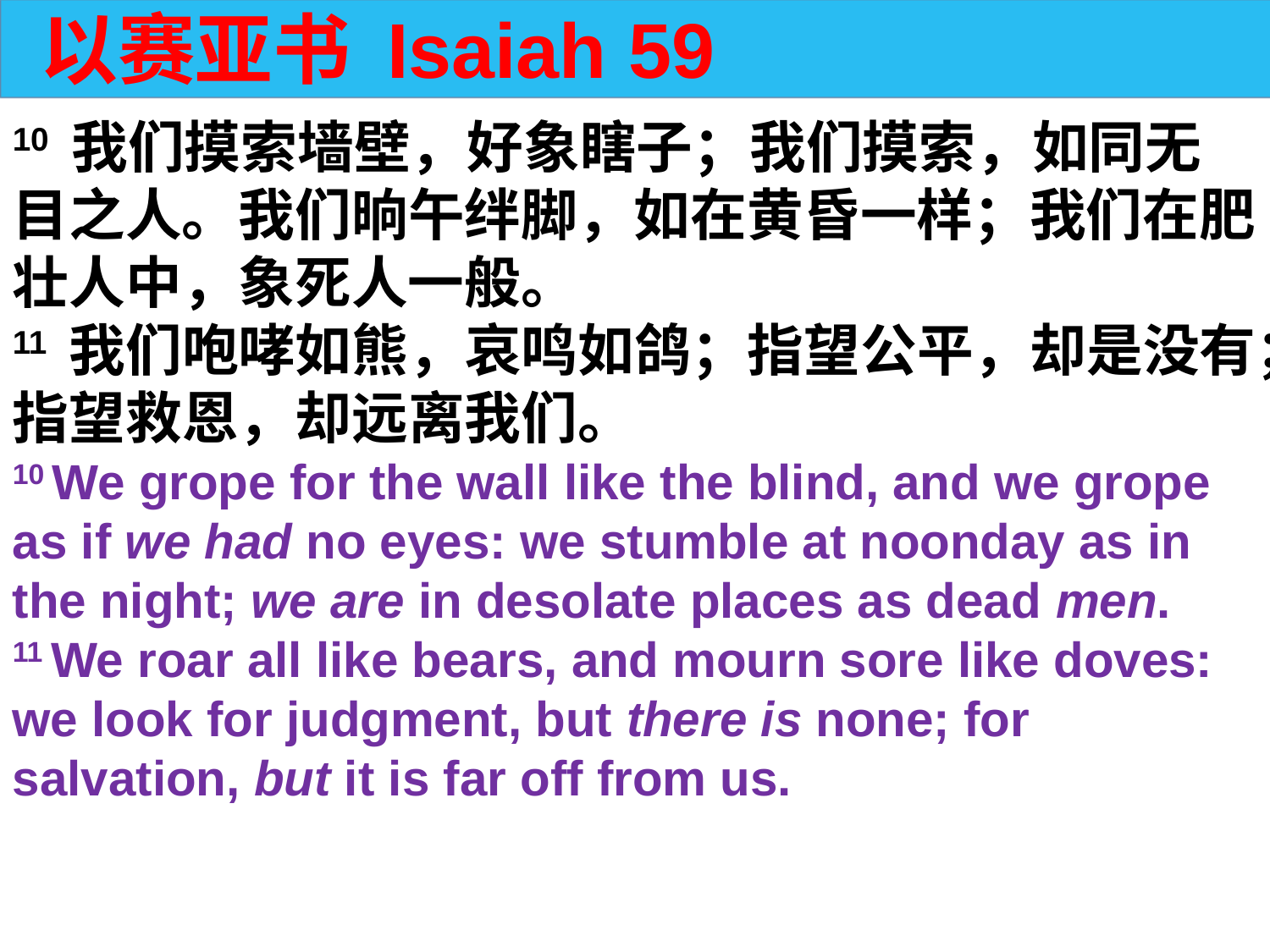

以赛亚书 Isaiah 59
10 我们摸索墙壁，好象瞎子；我们摸索，如同无目之人。我们晌午绊脚，如在黄昏一样；我们在肥壮人中，象死人一般。
11 我们咆哮如熊，哀鸣如鸽；指望公平，却是没有；指望救恩，却远离我们。
10 We grope for the wall like the blind, and we grope as if we had no eyes: we stumble at noonday as in the night; we are in desolate places as dead men.
11 We roar all like bears, and mourn sore like doves: we look for judgment, but there is none; for salvation, but it is far off from us.